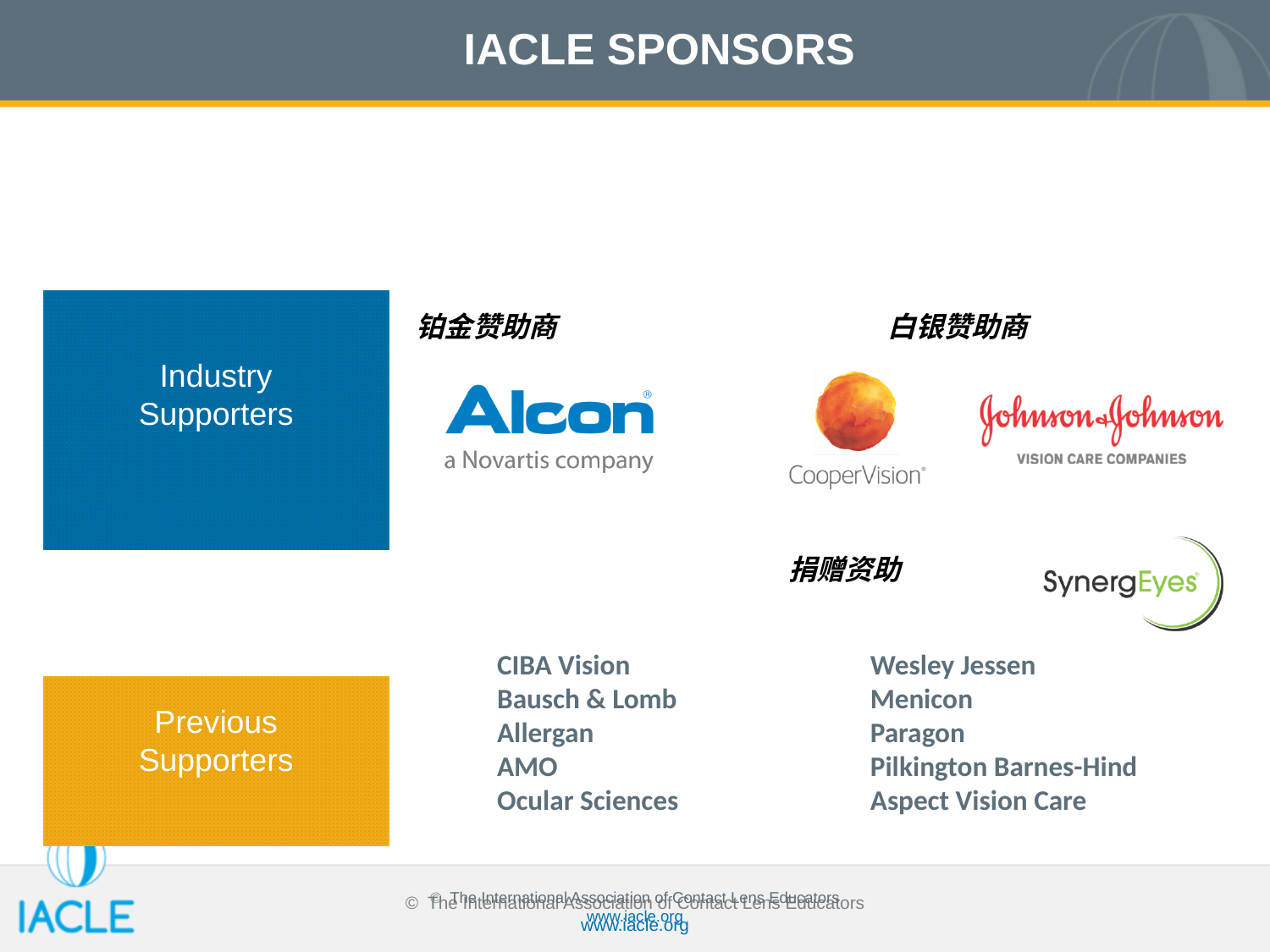

通过教育基金和实物捐赠，IACLE开发和提供隐形眼镜教育
铂金赞助商
白银赞助商
捐赠资助
CIBA Vision
Bausch & Lomb
Allergan
AMO
Ocular Sciences
Wesley Jessen
Menicon
Paragon
Pilkington Barnes-Hind
Aspect Vision Care